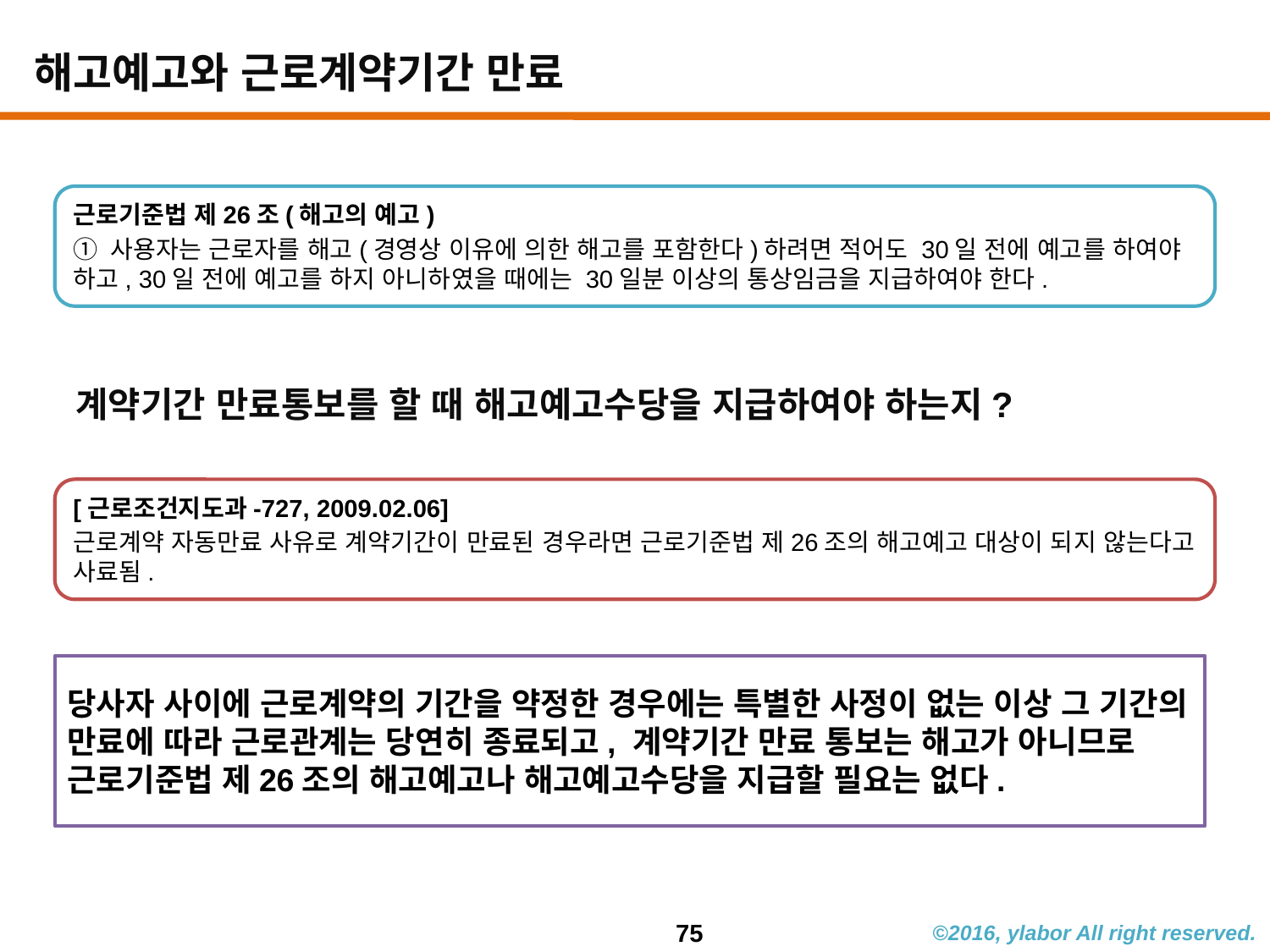

해고예고와 근로계약기간 만료
근로기준법 제26조(해고의 예고)
① 사용자는 근로자를 해고(경영상 이유에 의한 해고를 포함한다)하려면 적어도 30일 전에 예고를 하여야 하고, 30일 전에 예고를 하지 아니하였을 때에는 30일분 이상의 통상임금을 지급하여야 한다.
 계약기간 만료통보를 할 때 해고예고수당을 지급하여야 하는지?
[근로조건지도과-727, 2009.02.06]
근로계약 자동만료 사유로 계약기간이 만료된 경우라면 근로기준법 제26조의 해고예고 대상이 되지 않는다고 사료됨.
당사자 사이에 근로계약의 기간을 약정한 경우에는 특별한 사정이 없는 이상 그 기간의 만료에 따라 근로관계는 당연히 종료되고, 계약기간 만료 통보는 해고가 아니므로 근로기준법 제26조의 해고예고나 해고예고수당을 지급할 필요는 없다.
75